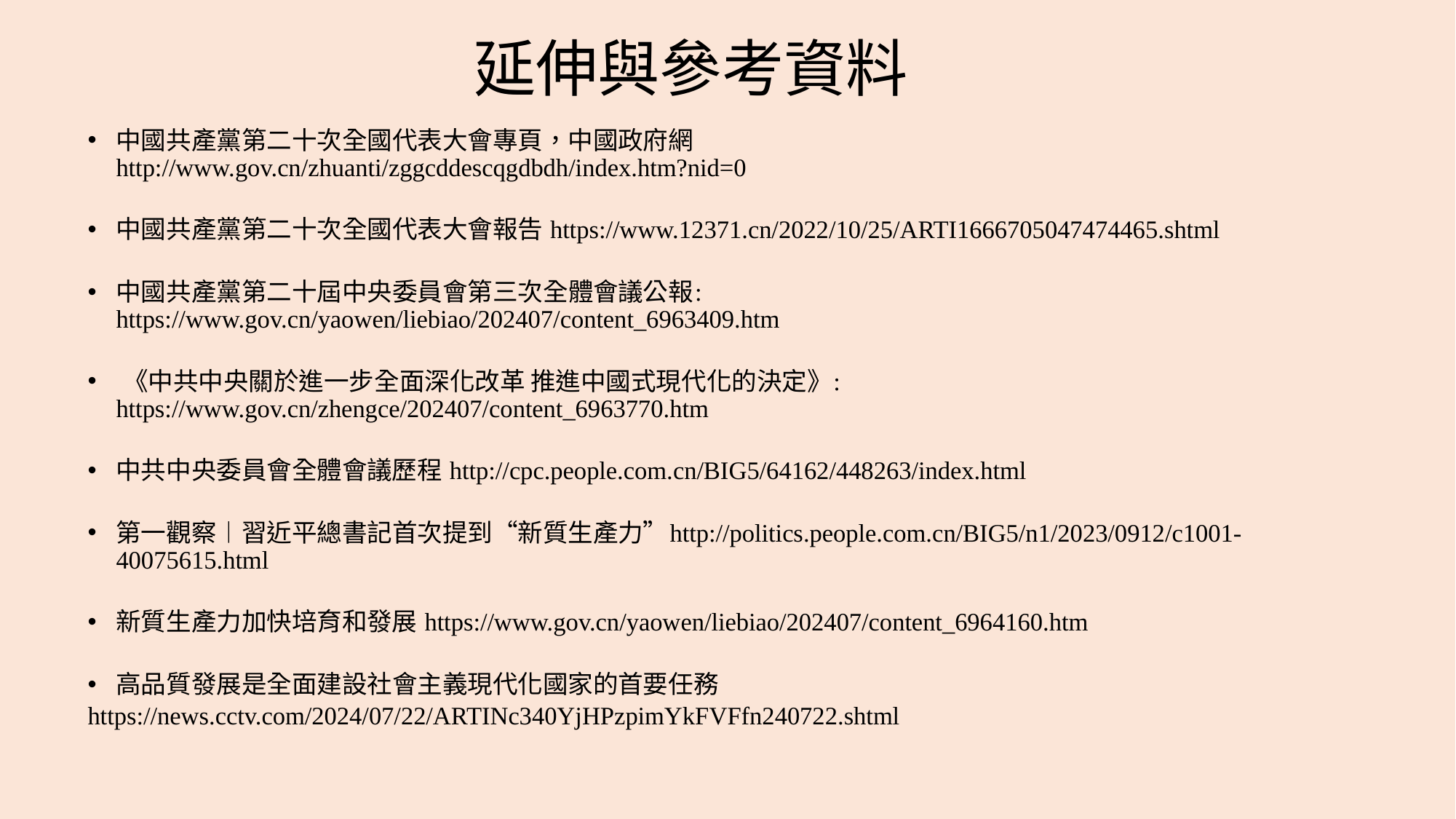

# 延伸與參考資料
中國共產黨第二十次全國代表大會專頁，中國政府網 http://www.gov.cn/zhuanti/zggcddescqgdbdh/index.htm?nid=0

中國共產黨第二十次全國代表大會報告 https://www.12371.cn/2022/10/25/ARTI1666705047474465.shtml

中國共產黨第二十屆中央委員會第三次全體會議公報: https://www.gov.cn/yaowen/liebiao/202407/content_6963409.htm

 《中共中央關於進一步全面深化改革 推進中國式現代化的決定》: https://www.gov.cn/zhengce/202407/content_6963770.htm

中共中央委員會全體會議歷程 http://cpc.people.com.cn/BIG5/64162/448263/index.html

第一觀察︱習近平總書記首次提到“新質生產力”http://politics.people.com.cn/BIG5/n1/2023/0912/c1001-40075615.html

新質生產力加快培育和發展 https://www.gov.cn/yaowen/liebiao/202407/content_6964160.htm

高品質發展是全面建設社會主義現代化國家的首要任務
https://news.cctv.com/2024/07/22/ARTINc340YjHPzpimYkFVFfn240722.shtml